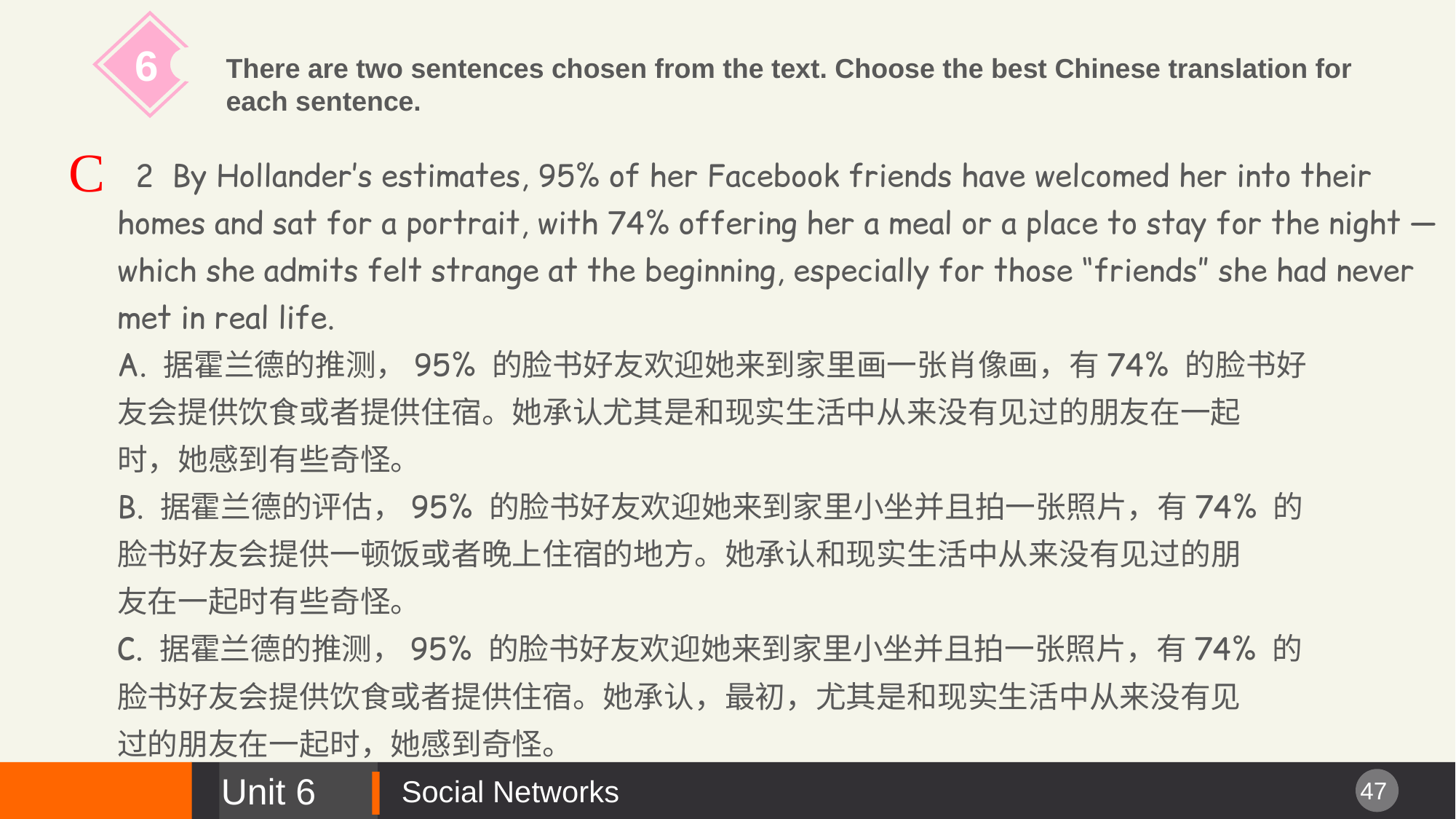

6
There are two sentences chosen from the text. Choose the best Chinese translation for
each sentence.
C
  2  By Hollander’s estimates, 95% of her Facebook friends have welcomed her into their homes and sat for a portrait, with 74% offering her a meal or a place to stay for the night — which she admits felt strange at the beginning, especially for those “friends” she had never met in real life.
A. 据霍兰德的推测，95% 的脸书好友欢迎她来到家里画一张肖像画，有74% 的脸书好
友会提供饮食或者提供住宿。她承认尤其是和现实生活中从来没有见过的朋友在一起
时，她感到有些奇怪。
B. 据霍兰德的评估，95% 的脸书好友欢迎她来到家里小坐并且拍一张照片，有74% 的
脸书好友会提供一顿饭或者晚上住宿的地方。她承认和现实生活中从来没有见过的朋
友在一起时有些奇怪。
C. 据霍兰德的推测，95% 的脸书好友欢迎她来到家里小坐并且拍一张照片，有74% 的
脸书好友会提供饮食或者提供住宿。她承认，最初，尤其是和现实生活中从来没有见
过的朋友在一起时，她感到奇怪。